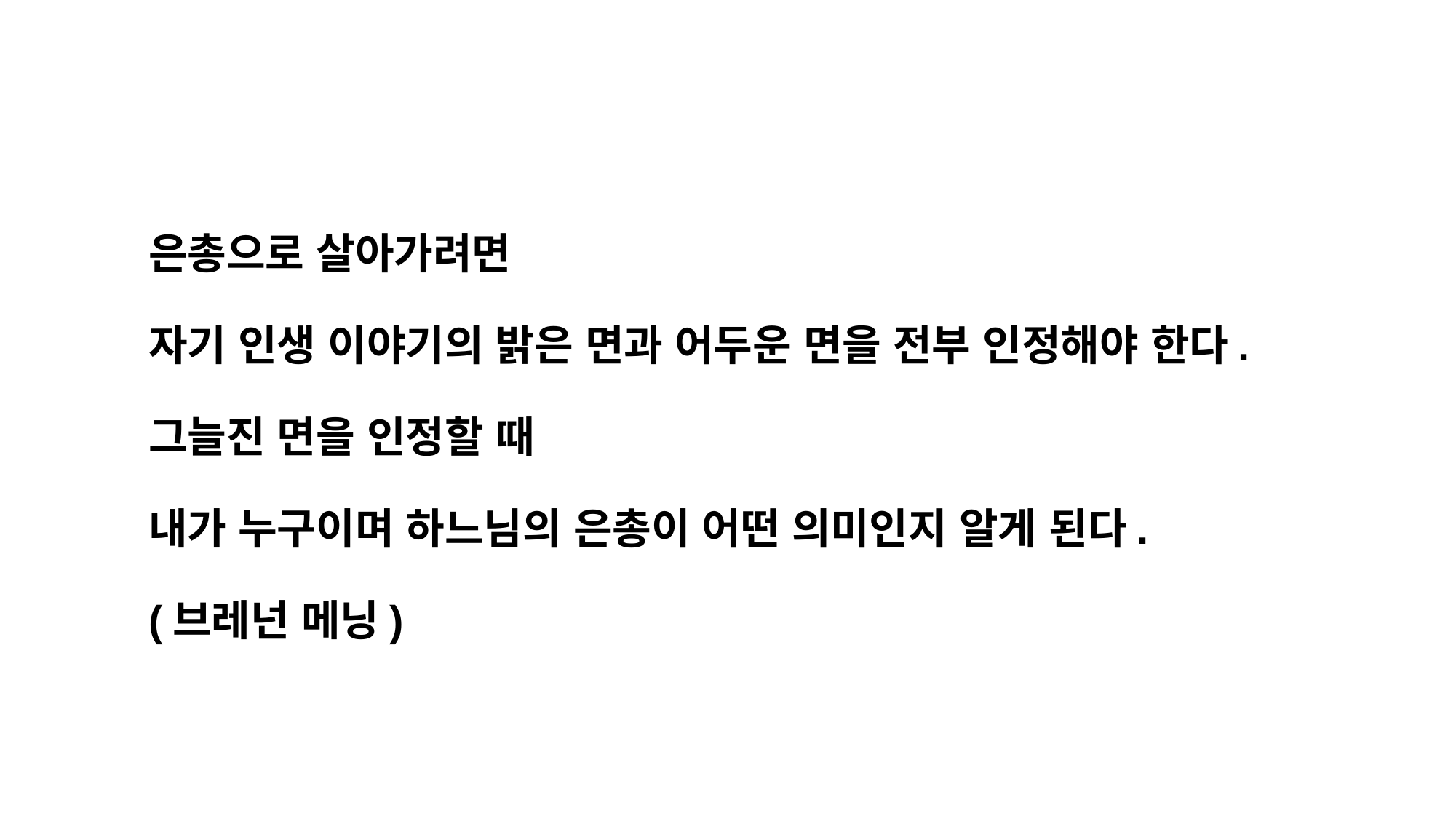

은총으로 살아가려면
자기 인생 이야기의 밝은 면과 어두운 면을 전부 인정해야 한다.
그늘진 면을 인정할 때
내가 누구이며 하느님의 은총이 어떤 의미인지 알게 된다.
(브레넌 메닝)